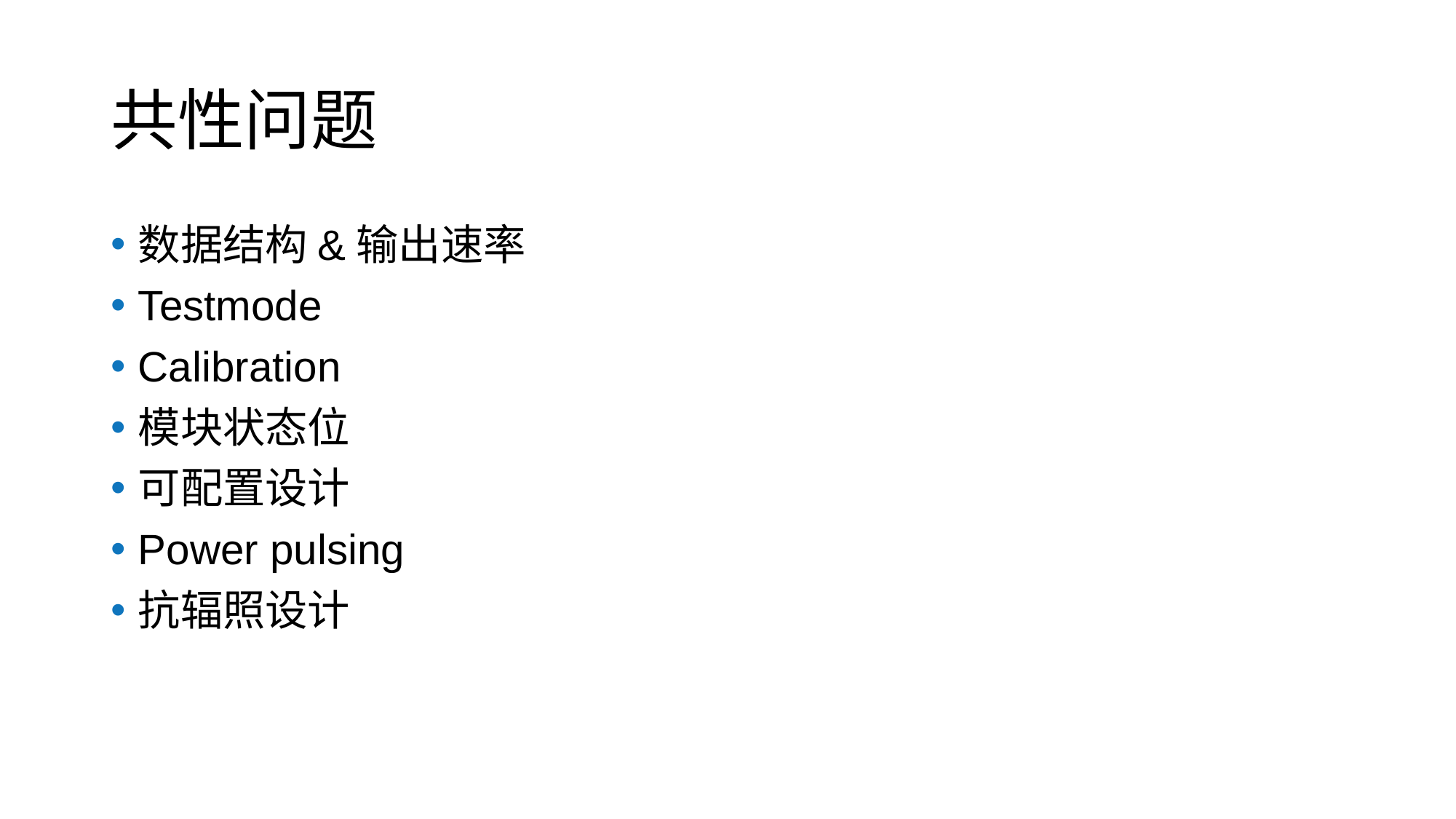

# 共性问题
数据结构&输出速率
Testmode
Calibration
模块状态位
可配置设计
Power pulsing
抗辐照设计